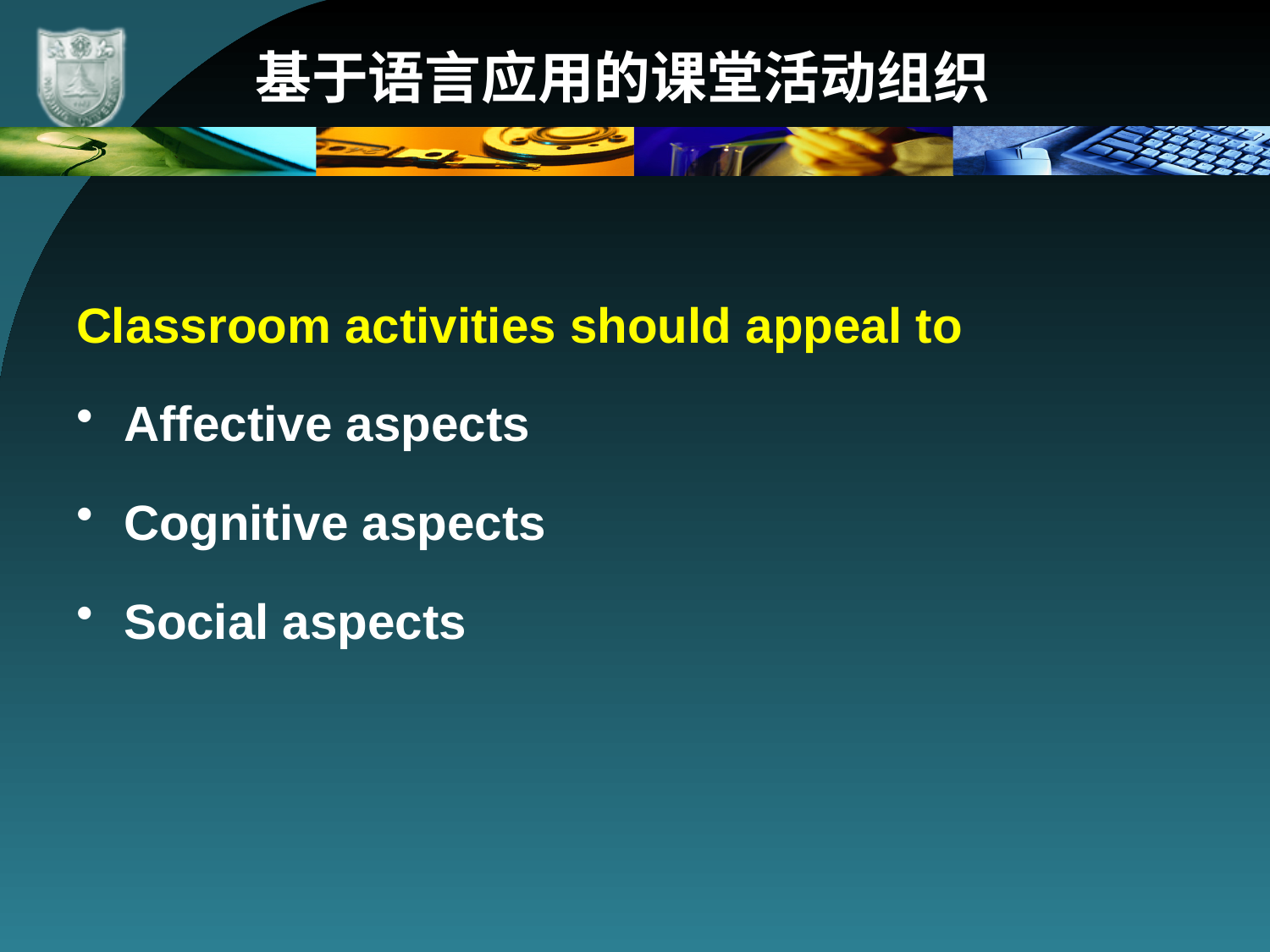

# 基于语言应用的课堂活动组织
Classroom activities should appeal to
Affective aspects
Cognitive aspects
Social aspects